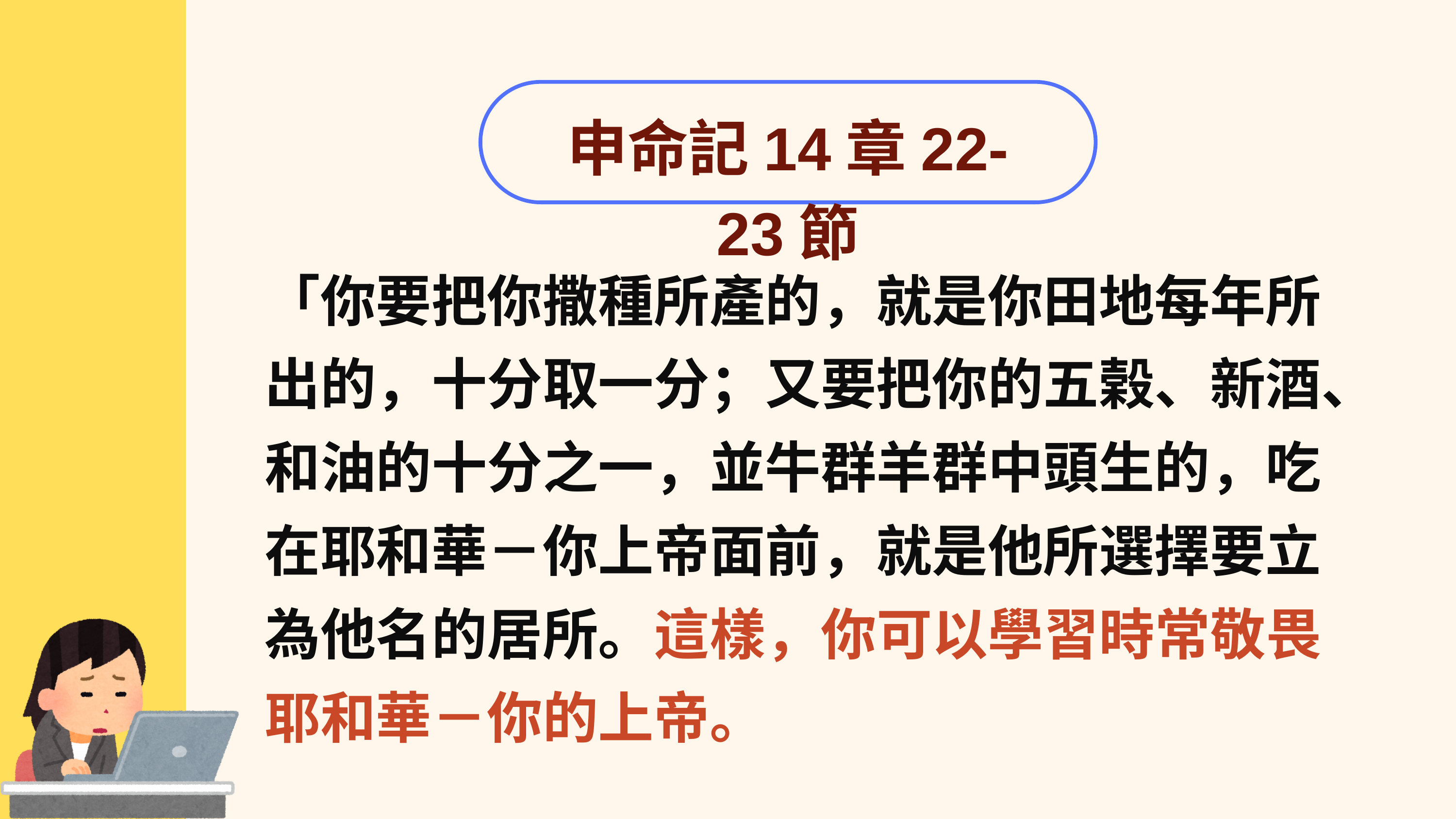

申命記14章22-23節
「你要把你撒種所產的，就是你田地每年所出的，十分取一分；又要把你的五榖、新酒、和油的十分之一，並牛群羊群中頭生的，吃在耶和華－你上帝面前，就是他所選擇要立為他名的居所。這樣，你可以學習時常敬畏耶和華－你的上帝。